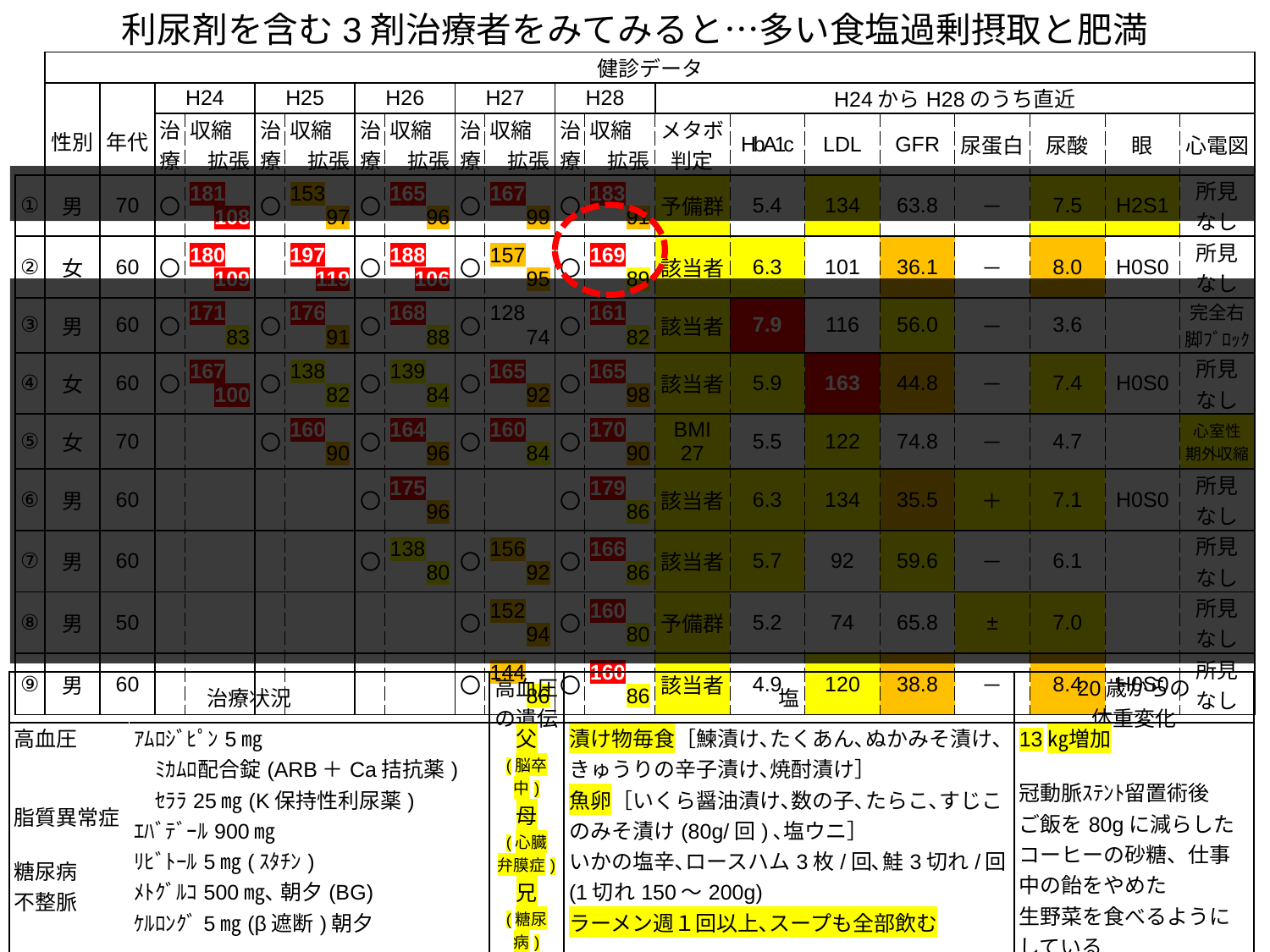

利尿剤を含む3剤治療者をみてみると…多い食塩過剰摂取と肥満
|  | 健診データ |  |  |  |  |  |  |  |  |  |  |  |  |  |  |  |  |  |  |  |
| --- | --- | --- | --- | --- | --- | --- | --- | --- | --- | --- | --- | --- | --- | --- | --- | --- | --- | --- | --- | --- |
|  | 性別 | 年代 | H24 |  | H25 |  | H26 |  | H27 |  | H28 |  | H24からH28のうち直近 |  |  |  |  |  |  |  |
|  |  |  | 治療 | 収縮 拡張 | 治療 | 収縮 拡張 | 治療 | 収縮 拡張 | 治療 | 収縮 拡張 | 治療 | 収縮 拡張 | メタボ 判定 | HbA1c | LDL | GFR | 尿蛋白 | 尿酸 | 眼 | 心電図 |
| ① | 男 | 70 | 〇 | 181 108 | 〇 | 153 97 | 〇 | 165 96 | 〇 | 167 99 | 〇 | 183 91 | 予備群 | 5.4 | 134 | 63.8 | － | 7.5 | H2S1 | 所見 なし |
| ② | 女 | 60 | 〇 | 180 109 |  | 197 119 | 〇 | 188 106 | 〇 | 157 95 | 〇 | 169 89 | 該当者 | 6.3 | 101 | 36.1 | － | 8.0 | H0S0 | 所見 なし |
| ③ | 男 | 60 | 〇 | 171 83 | 〇 | 176 91 | 〇 | 168 88 | 〇 | 128 74 | 〇 | 161 82 | 該当者 | 7.9 | 116 | 56.0 | － | 3.6 |  | 完全右脚ﾌﾞﾛｯｸ |
| ④ | 女 | 60 | 〇 | 167 100 | 〇 | 138 82 | 〇 | 139 84 | 〇 | 165 92 | 〇 | 165 98 | 該当者 | 5.9 | 163 | 44.8 | － | 7.4 | H0S0 | 所見 なし |
| ⑤ | 女 | 70 |  |  | 〇 | 160 90 | 〇 | 164 96 | 〇 | 160 84 | 〇 | 170 90 | BMI 27 | 5.5 | 122 | 74.8 | － | 4.7 |  | 心室性 期外収縮 |
| ⑥ | 男 | 60 |  |  |  |  | 〇 | 175 96 |  |  | 〇 | 179 86 | 該当者 | 6.3 | 134 | 35.5 | ＋ | 7.1 | H0S0 | 所見 なし |
| ⑦ | 男 | 60 |  |  |  |  | 〇 | 138 80 | 〇 | 156 92 | 〇 | 166 86 | 該当者 | 5.7 | 92 | 59.6 | － | 6.1 |  | 所見 なし |
| ⑧ | 男 | 50 |  |  |  |  |  |  | 〇 | 152 94 | 〇 | 160 80 | 予備群 | 5.2 | 74 | 65.8 | ± | 7.0 |  | 所見 なし |
| ⑨ | 男 | 60 |  |  |  |  |  |  | 〇 | 144 86 | 〇 | 160 86 | 該当者 | 4.9 | 120 | 38.8 | － | 8.4 | H0S0 | 所見 なし |

| 治療状況 |  | 高血圧 の遺伝 | 塩 | 20歳からの 体重変化 |
| --- | --- | --- | --- | --- |
| 高血圧 脂質異常症 糖尿病 不整脈 | ｱﾑﾛｼﾞﾋﾟﾝ5㎎ 　ﾐｶﾑﾛ配合錠(ARB＋Ca拮抗薬) 　ｾﾗﾗ25㎎(K保持性利尿薬) ｴﾊﾞﾃﾞｰﾙ900㎎ ﾘﾋﾞﾄｰﾙ5㎎(ｽﾀﾁﾝ) ﾒﾄｸﾞﾙｺ500㎎､ 朝夕(BG) ｹﾙﾛﾝｸﾞ5㎎(β遮断)朝夕 | 父 (脳卒中) 母 (心臓 弁膜症) 兄 (糖尿病) 姉 (脂質 異常症) | 漬け物毎食［鰊漬け､たくあん､ぬかみそ漬け､きゅうりの辛子漬け､焼酎漬け］ 魚卵［いくら醤油漬け､数の子､たらこ､すじこのみそ漬け(80g/回)､塩ウニ］ いかの塩辛､ロースハム3枚/回､鮭3切れ/回(1切れ150～200g) ラーメン週１回以上､スープも全部飲む | 13㎏増加 冠動脈ｽﾃﾝﾄ留置術後 ご飯を80gに減らした コーヒーの砂糖、仕事中の飴をやめた 生野菜を食べるようにしている 夕食準備前におかし |